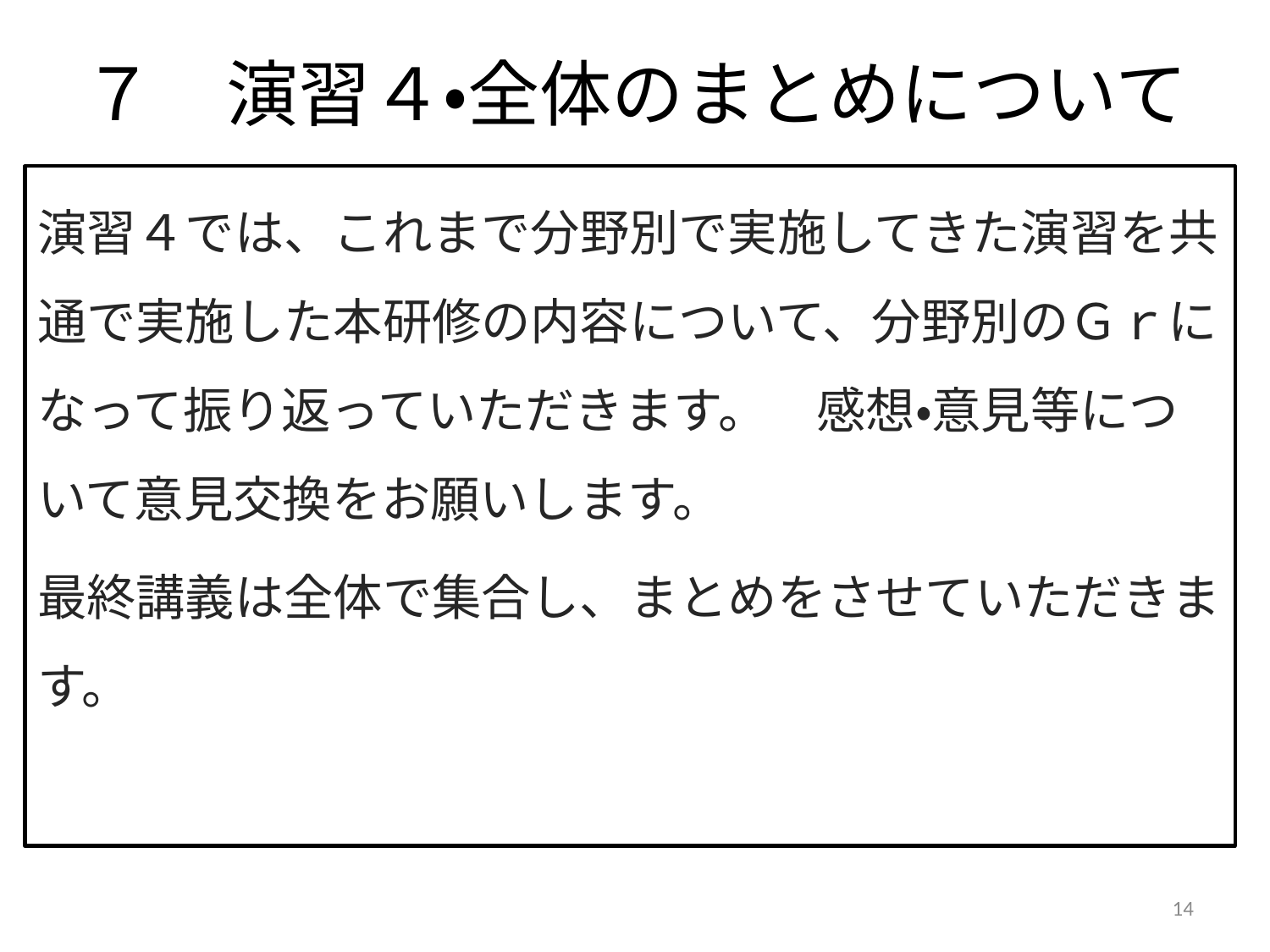

# ７　演習４・全体のまとめについて
演習４では、これまで分野別で実施してきた演習を共通で実施した本研修の内容について、分野別のＧｒになって振り返っていただきます。　感想・意見等について意見交換をお願いします。
最終講義は全体で集合し、まとめをさせていただきます。

14